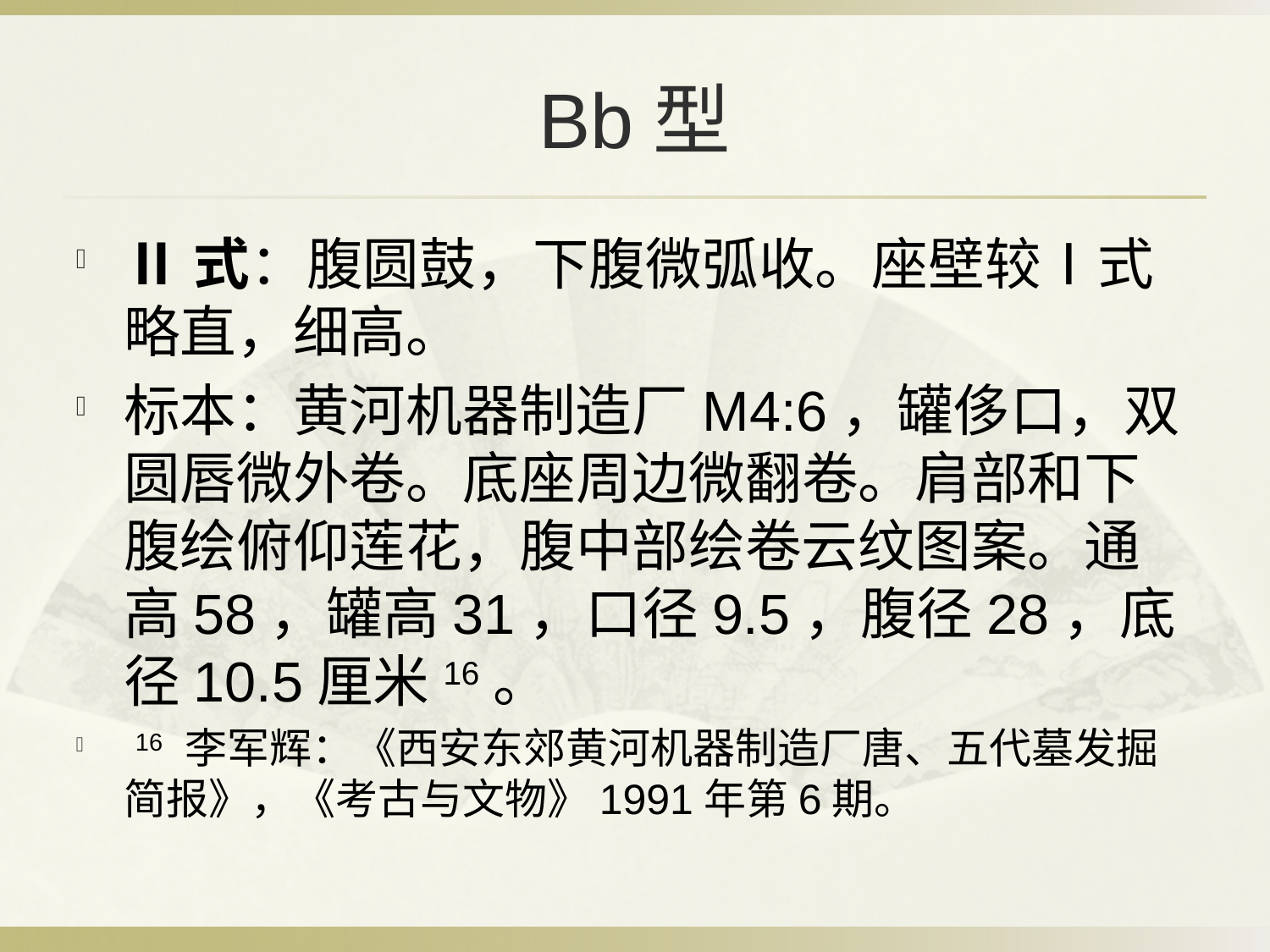

# Bb型
Ⅱ式：腹圆鼓，下腹微弧收。座壁较Ⅰ式略直，细高。
标本：黄河机器制造厂M4:6，罐侈口，双圆唇微外卷。底座周边微翻卷。肩部和下腹绘俯仰莲花，腹中部绘卷云纹图案。通高58，罐高31，口径9.5，腹径28，底径10.5厘米16。
 16 李军辉：《西安东郊黄河机器制造厂唐、五代墓发掘简报》，《考古与文物》1991年第6期。